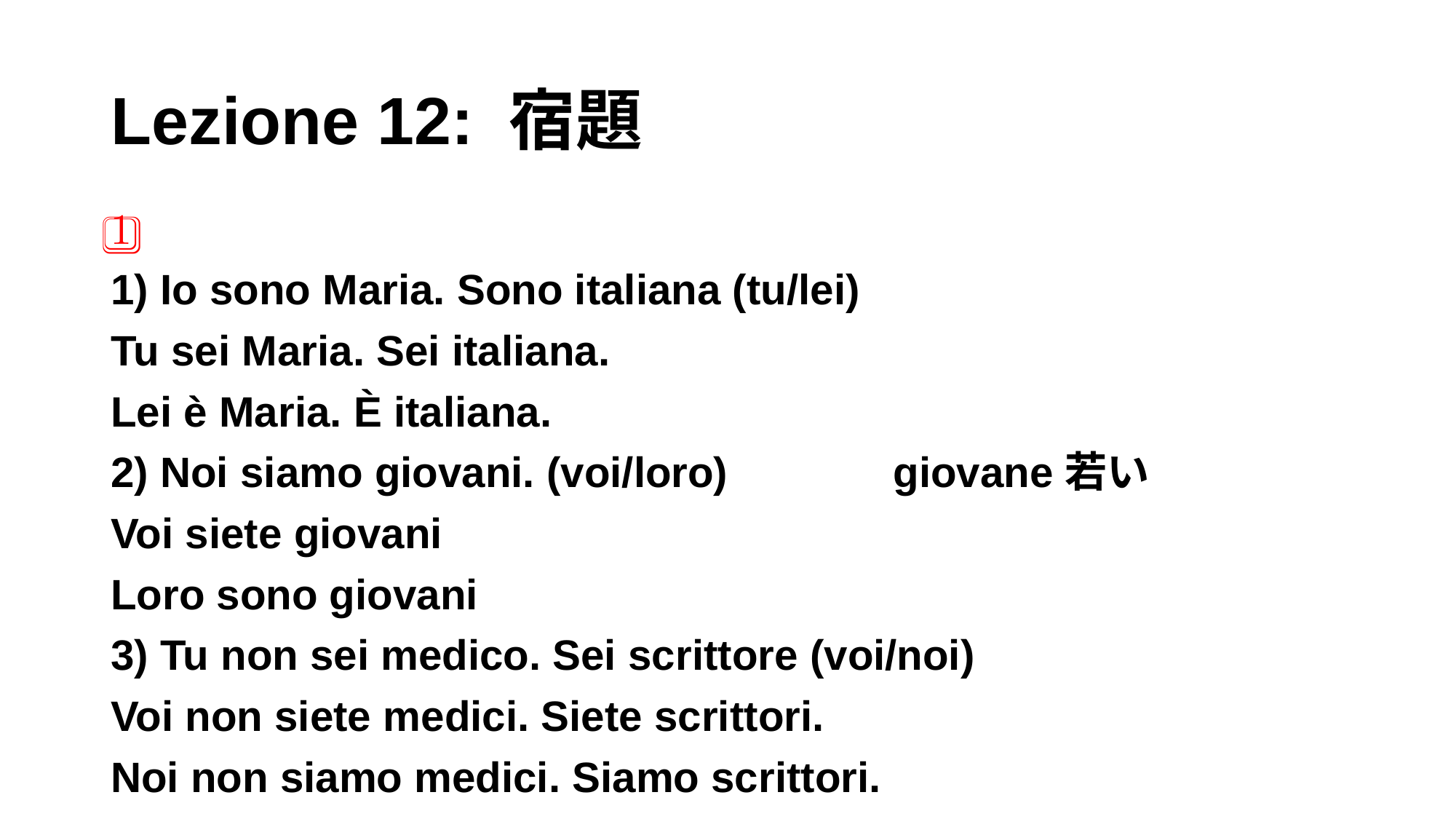

# Lezione 12: 宿題
1⃣
1) Io sono Maria. Sono italiana (tu/lei)
Tu sei Maria. Sei italiana.
Lei è Maria. È italiana.
2) Noi siamo giovani. (voi/loro)              giovane若い
Voi siete giovani
Loro sono giovani
3) Tu non sei medico. Sei scrittore (voi/noi)
Voi non siete medici. Siete scrittori.
Noi non siamo medici. Siamo scrittori.